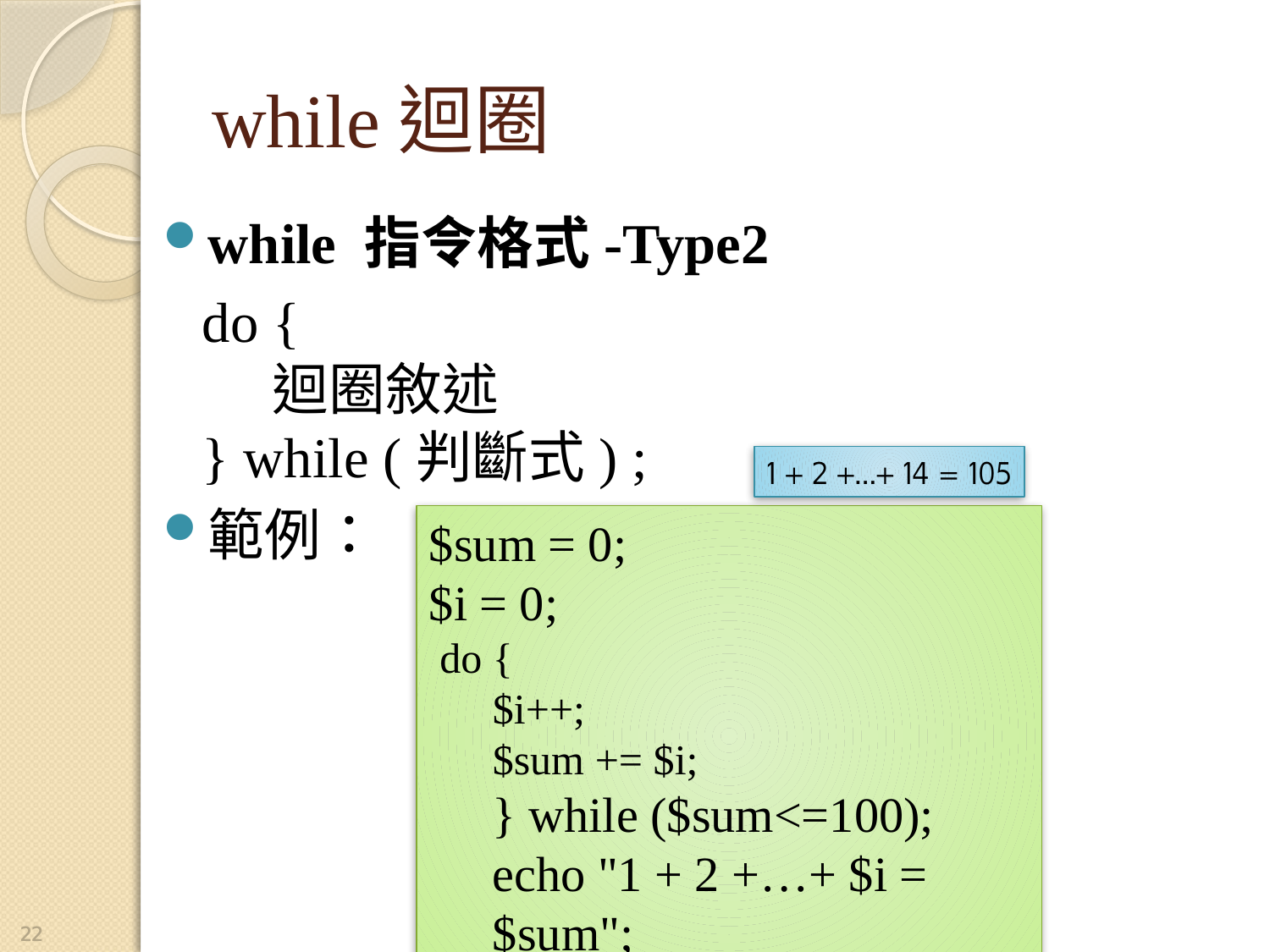

# while迴圈
while 指令格式-Type2
	do {
    迴圈敘述
} while (判斷式) ;
範例：
1 + 2 +…+ 14 = 105
$sum = 0;
$i = 0;
 do {
$i++;
$sum += $i;
} while ($sum<=100);
echo "1 + 2 +…+ $i = $sum";
22